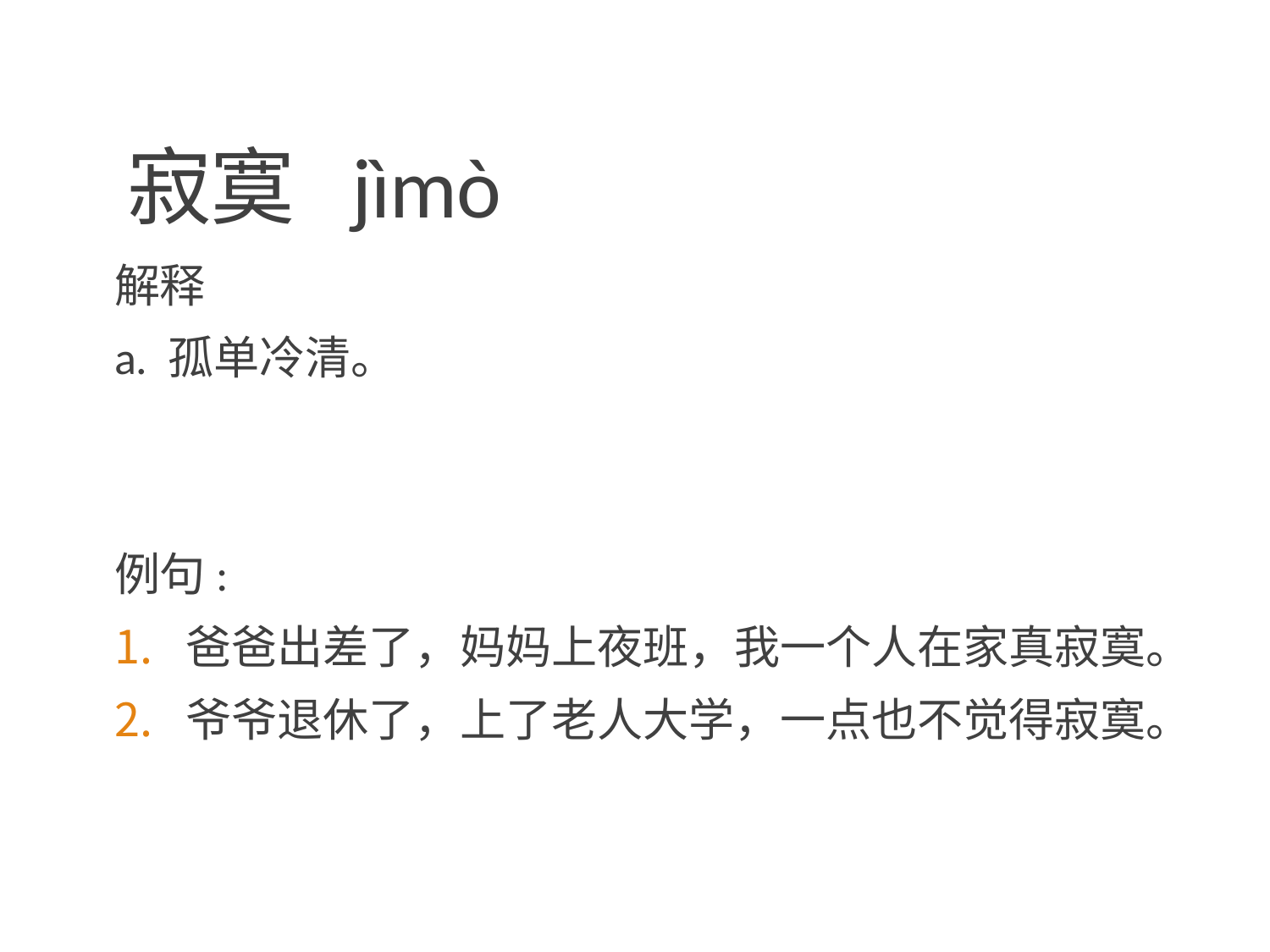

# 寂寞  jìmò
解释
a. 孤单冷清。

例句:
爸爸出差了，妈妈上夜班，我一个人在家真寂寞。
爷爷退休了，上了老人大学，一点也不觉得寂寞。